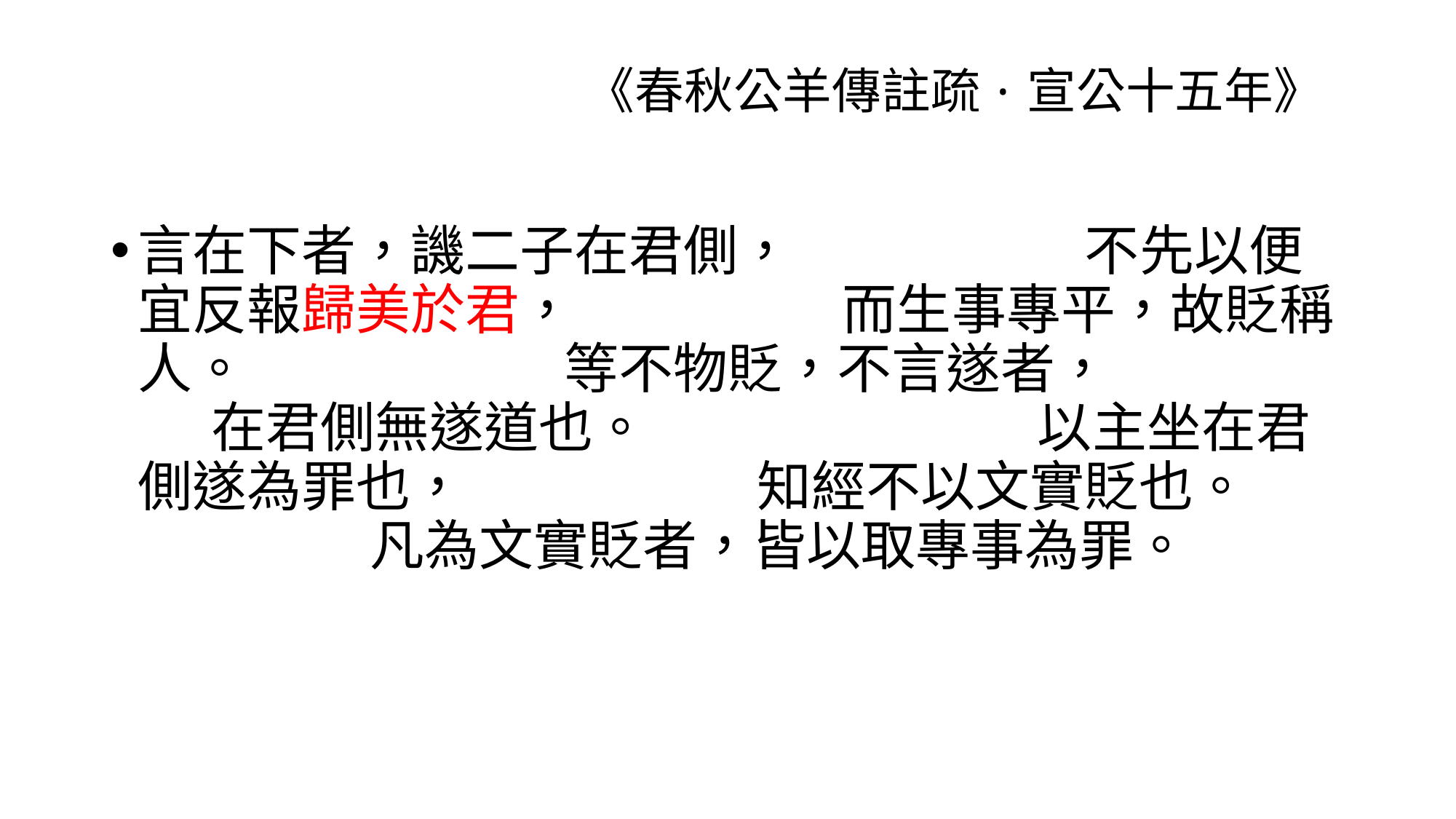

# 《春秋公羊傳註疏·宣公十五年》
言在下者，譏二子在君側，                        不先以便宜反報歸美於君，                      而生事專平，故貶稱人。                          等不物貶，不言遂者，                          在君側無遂道也。                                以主坐在君側遂為罪也，                        知經不以文實貶也。                           凡為文實貶者，皆以取專事為罪。